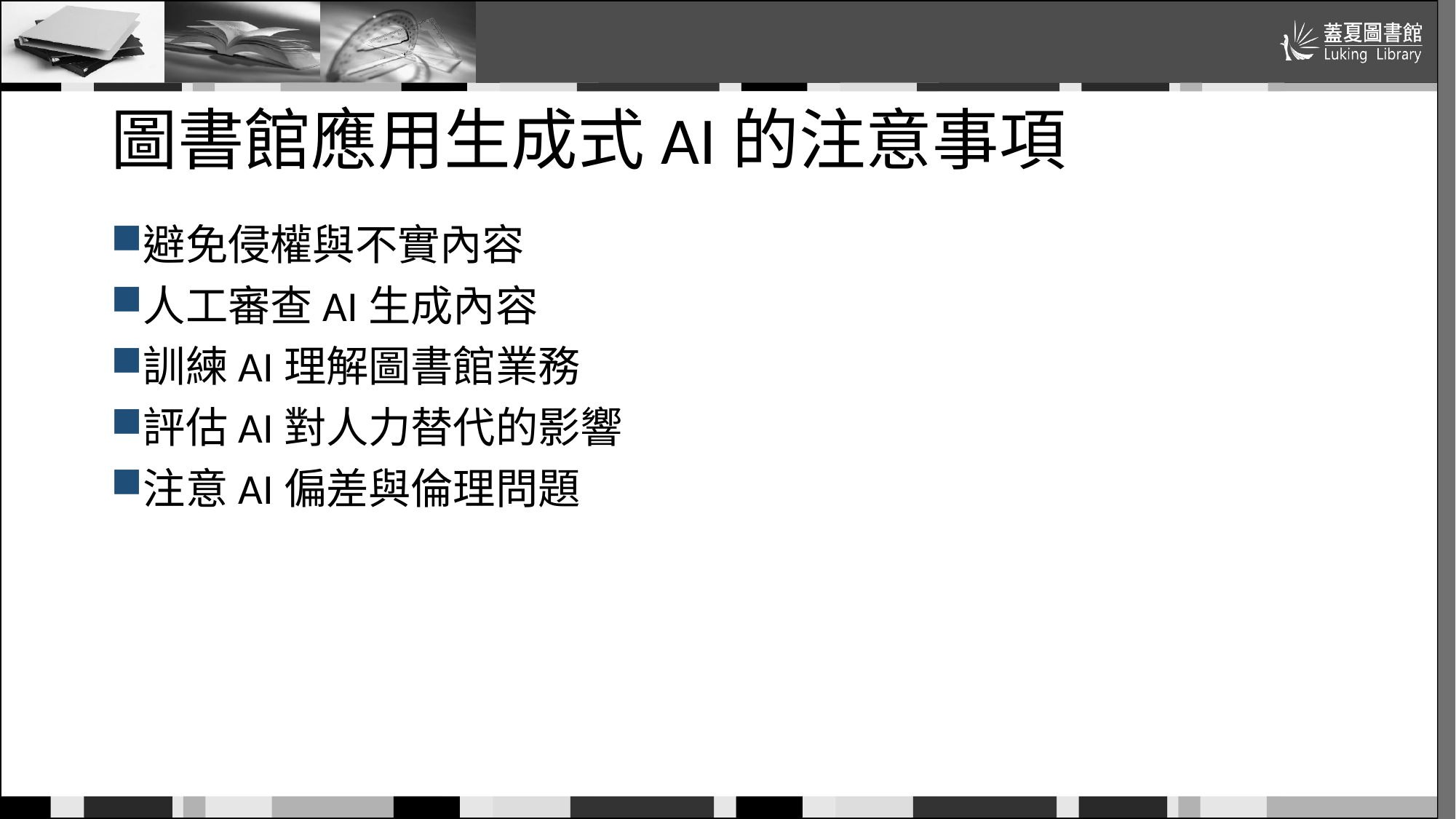

# 圖書館應用生成式AI的注意事項
避免侵權與不實內容
人工審查AI生成內容
訓練AI理解圖書館業務
評估AI對人力替代的影響
注意AI偏差與倫理問題